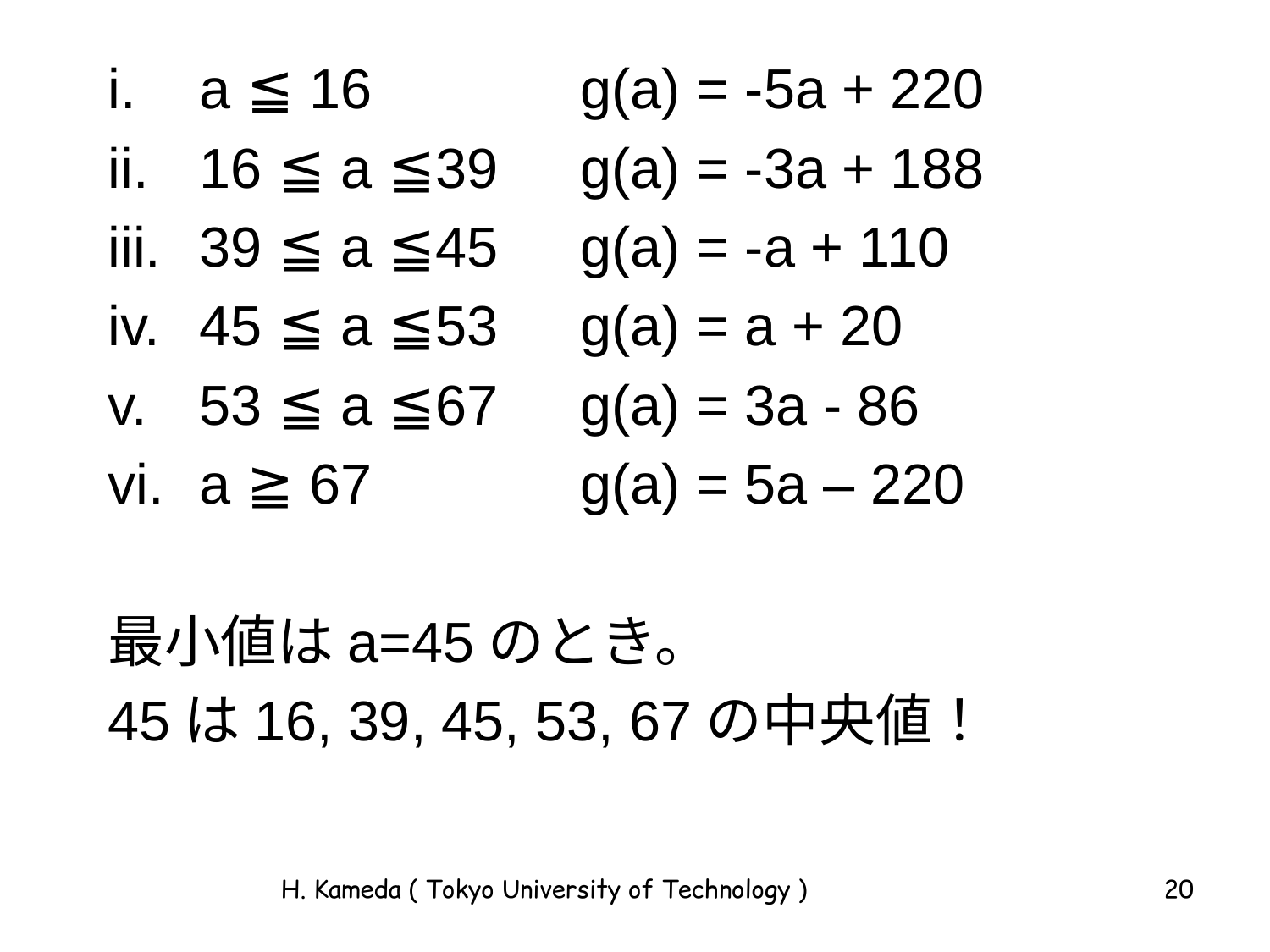

a ≦ 16		g(a) = -5a + 220
16 ≦ a ≦39	g(a) = -3a + 188
39 ≦ a ≦45	g(a) = -a + 110
45 ≦ a ≦53	g(a) = a + 20
53 ≦ a ≦67	g(a) = 3a - 86
a ≧ 67 		g(a) = 5a – 220

最小値はa=45のとき。
45は16, 39, 45, 53, 67の中央値！
H. Kameda ( Tokyo University of Technology )
20